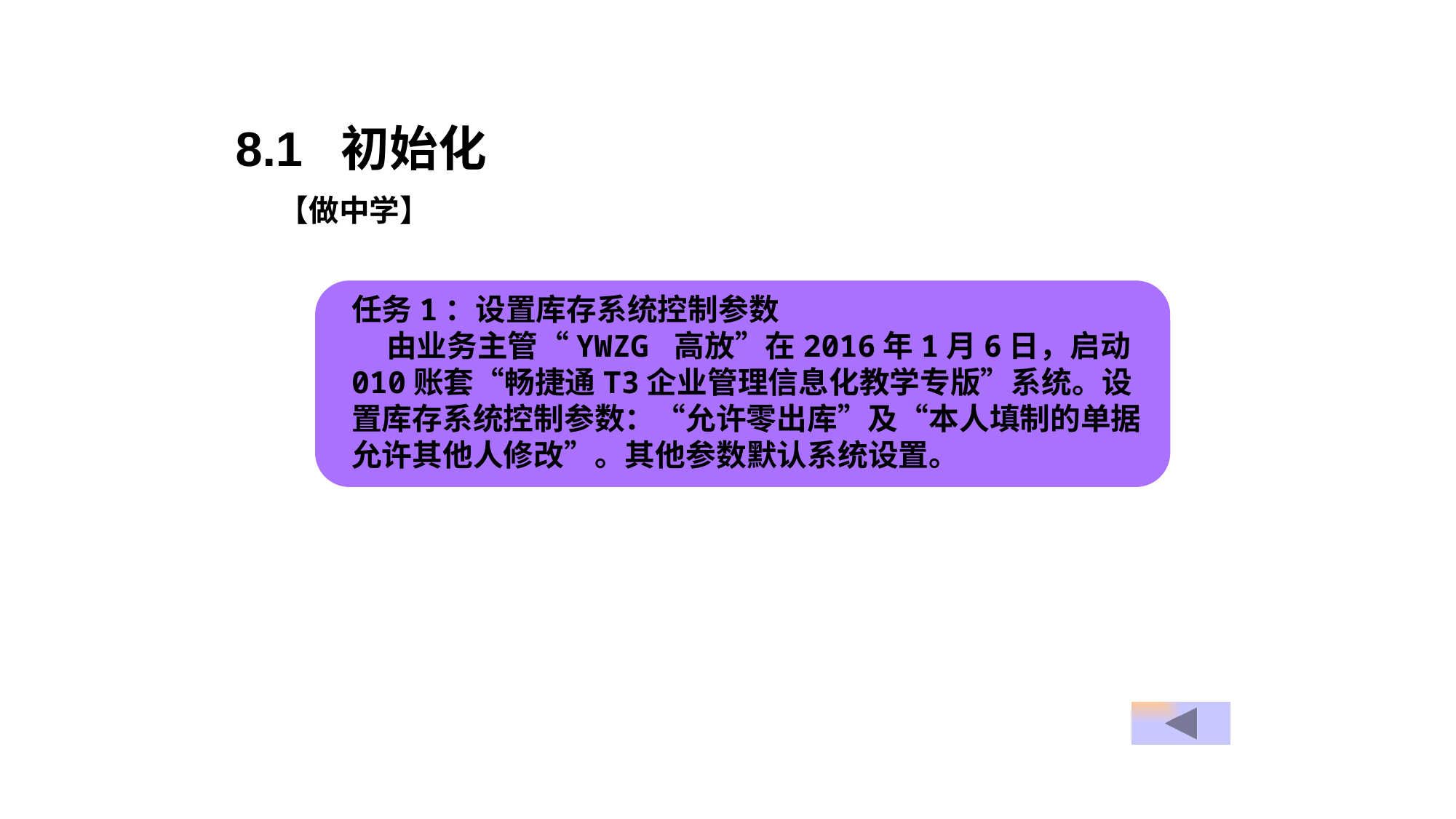

8.1  初始化
【做中学】

任务1：设置库存系统控制参数
    由业务主管“YWZG 高放”在2016年1月6日，启动010账套“畅捷通T3企业管理信息化教学专版”系统。设置库存系统控制参数：“允许零出库”及“本人填制的单据允许其他人修改”。其他参数默认系统设置。